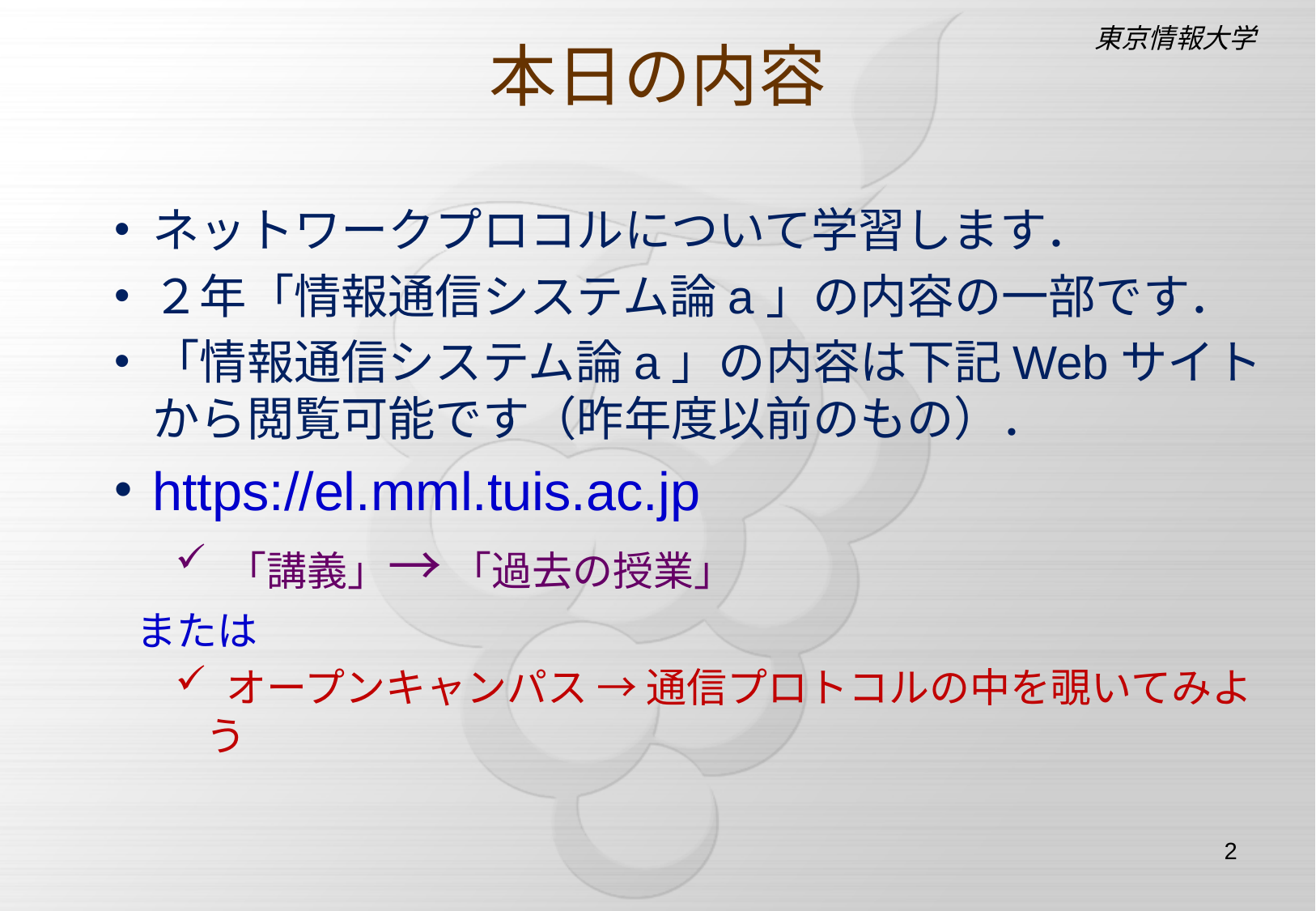

本日の内容
ネットワークプロコルについて学習します．
２年「情報通信システム論a」の内容の一部です．
「情報通信システム論a」の内容は下記Webサイトから閲覧可能です（昨年度以前のもの）．
https://el.mml.tuis.ac.jp
 「講義」→ 「過去の授業」
または
 オープンキャンパス → 通信プロトコルの中を覗いてみよう
2